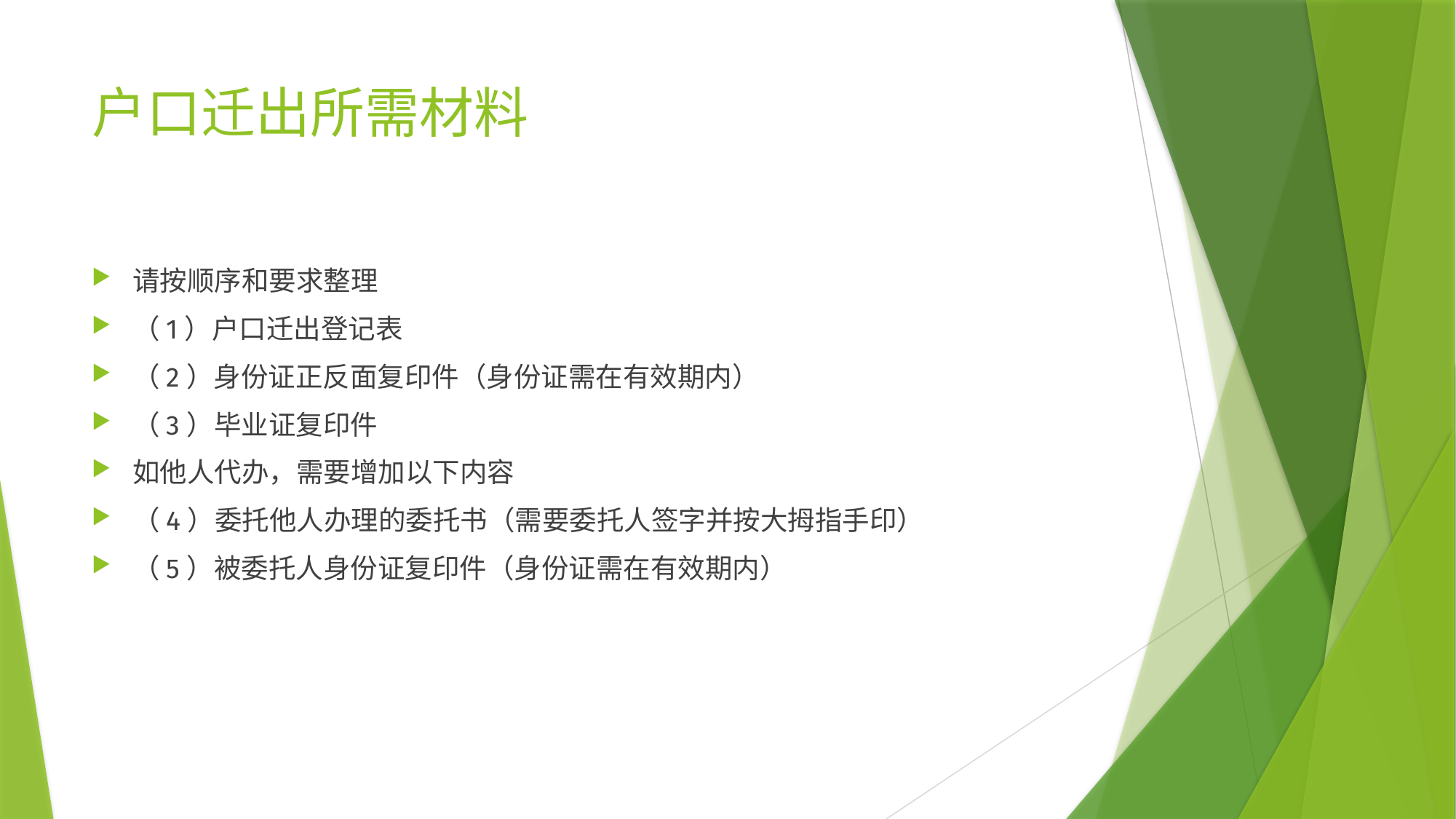

# 户口迁出所需材料
请按顺序和要求整理
（1）户口迁出登记表
（2）身份证正反面复印件（身份证需在有效期内）
（3）毕业证复印件
如他人代办，需要增加以下内容
（4）委托他人办理的委托书（需要委托人签字并按大拇指手印）
（5）被委托人身份证复印件（身份证需在有效期内）